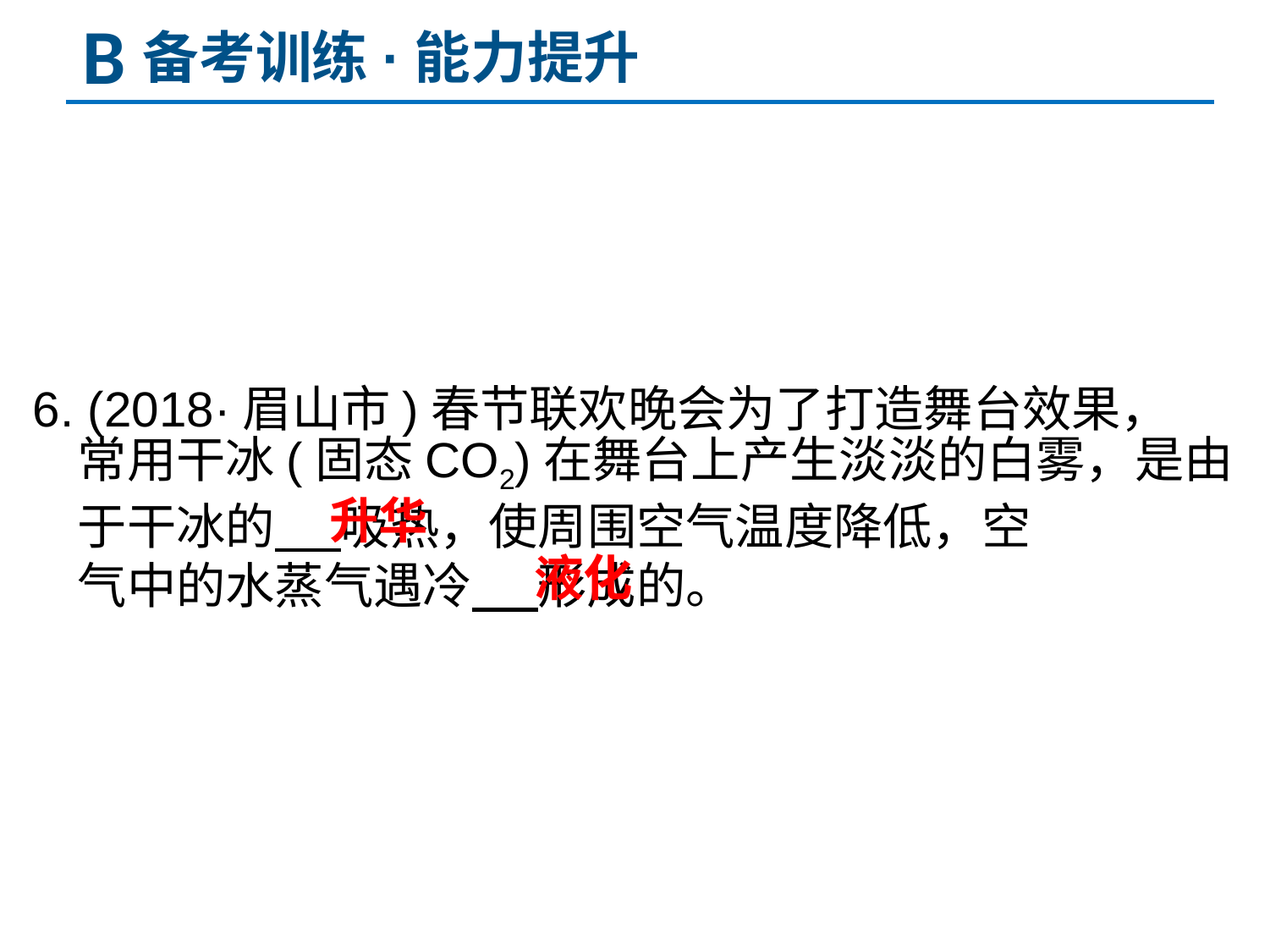

B
备考训练·能力提升
6. (2018·眉山市)春节联欢晚会为了打造舞台效果，
   常用干冰(固态CO2)在舞台上产生淡淡的白雾，是由
   于干冰的      吸热，使周围空气温度降低，空
   气中的水蒸气遇冷      形成的。
升华
液化